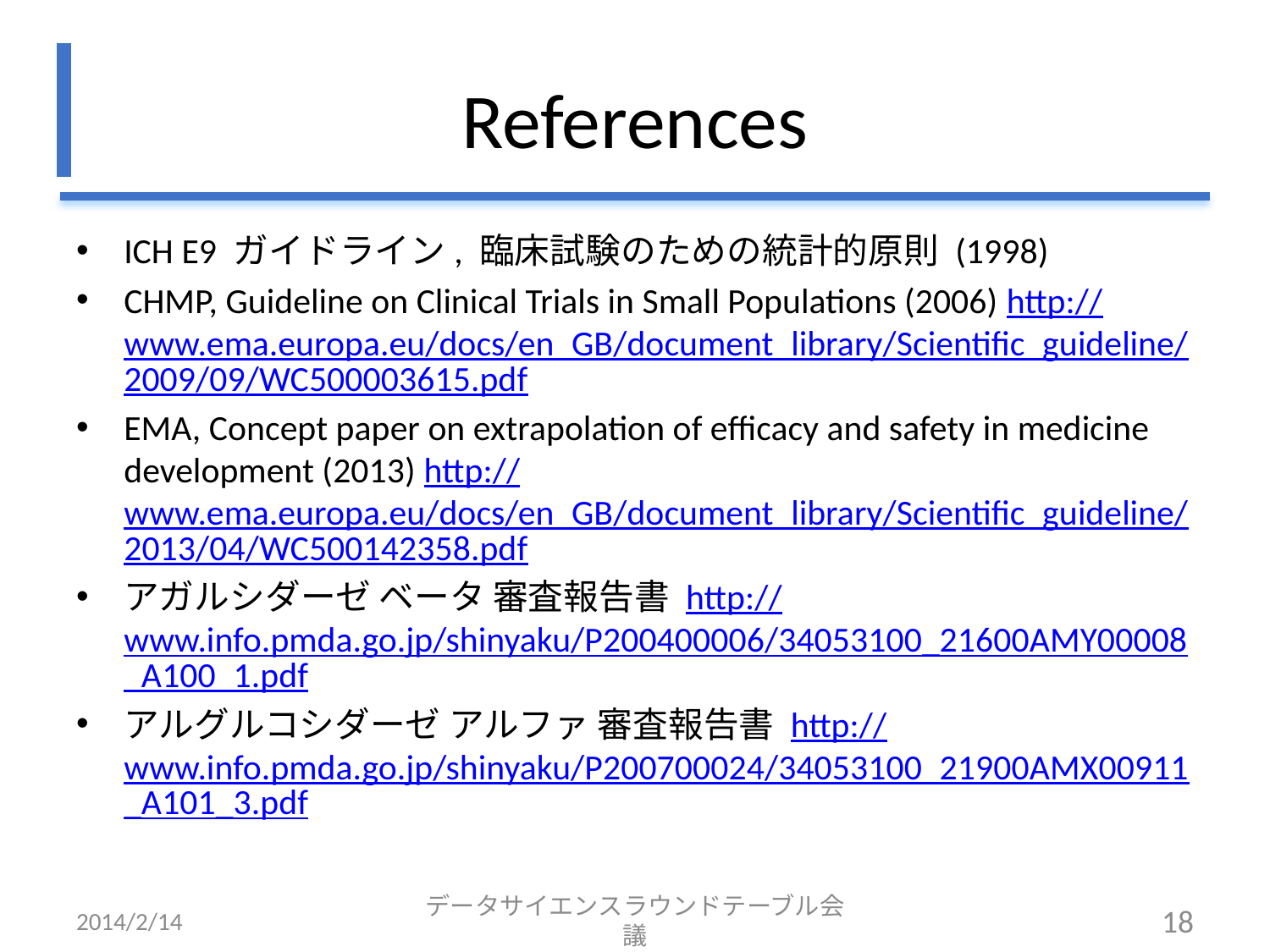

# References
ICH E9 ガイドライン, 臨床試験のための統計的原則 (1998)
CHMP, Guideline on Clinical Trials in Small Populations (2006) http://www.ema.europa.eu/docs/en_GB/document_library/Scientific_guideline/2009/09/WC500003615.pdf
EMA, Concept paper on extrapolation of efficacy and safety in medicine development (2013) http://www.ema.europa.eu/docs/en_GB/document_library/Scientific_guideline/2013/04/WC500142358.pdf
アガルシダーゼ ベータ 審査報告書 http://www.info.pmda.go.jp/shinyaku/P200400006/34053100_21600AMY00008_A100_1.pdf
アルグルコシダーゼ アルファ 審査報告書 http://www.info.pmda.go.jp/shinyaku/P200700024/34053100_21900AMX00911_A101_3.pdf

2014/2/14
データサイエンスラウンドテーブル会議
18